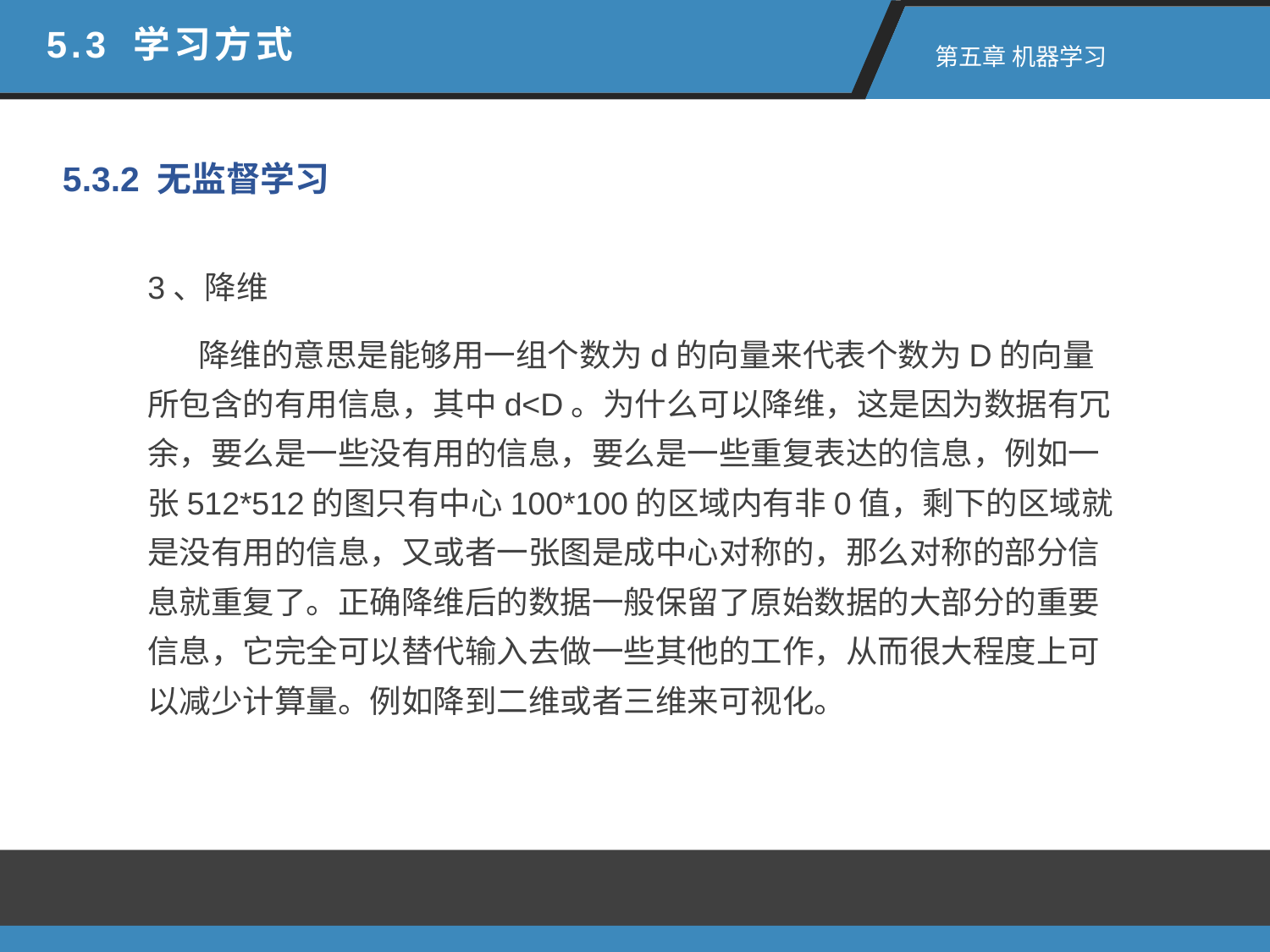

5.3 学习方式
  第五章 机器学习
5.3.2 无监督学习
3、降维
      降维的意思是能够用一组个数为d的向量来代表个数为D的向量所包含的有用信息，其中d<D。为什么可以降维，这是因为数据有冗余，要么是一些没有用的信息，要么是一些重复表达的信息，例如一张512*512的图只有中心100*100的区域内有非0值，剩下的区域就是没有用的信息，又或者一张图是成中心对称的，那么对称的部分信息就重复了。正确降维后的数据一般保留了原始数据的大部分的重要信息，它完全可以替代输入去做一些其他的工作，从而很大程度上可以减少计算量。例如降到二维或者三维来可视化。